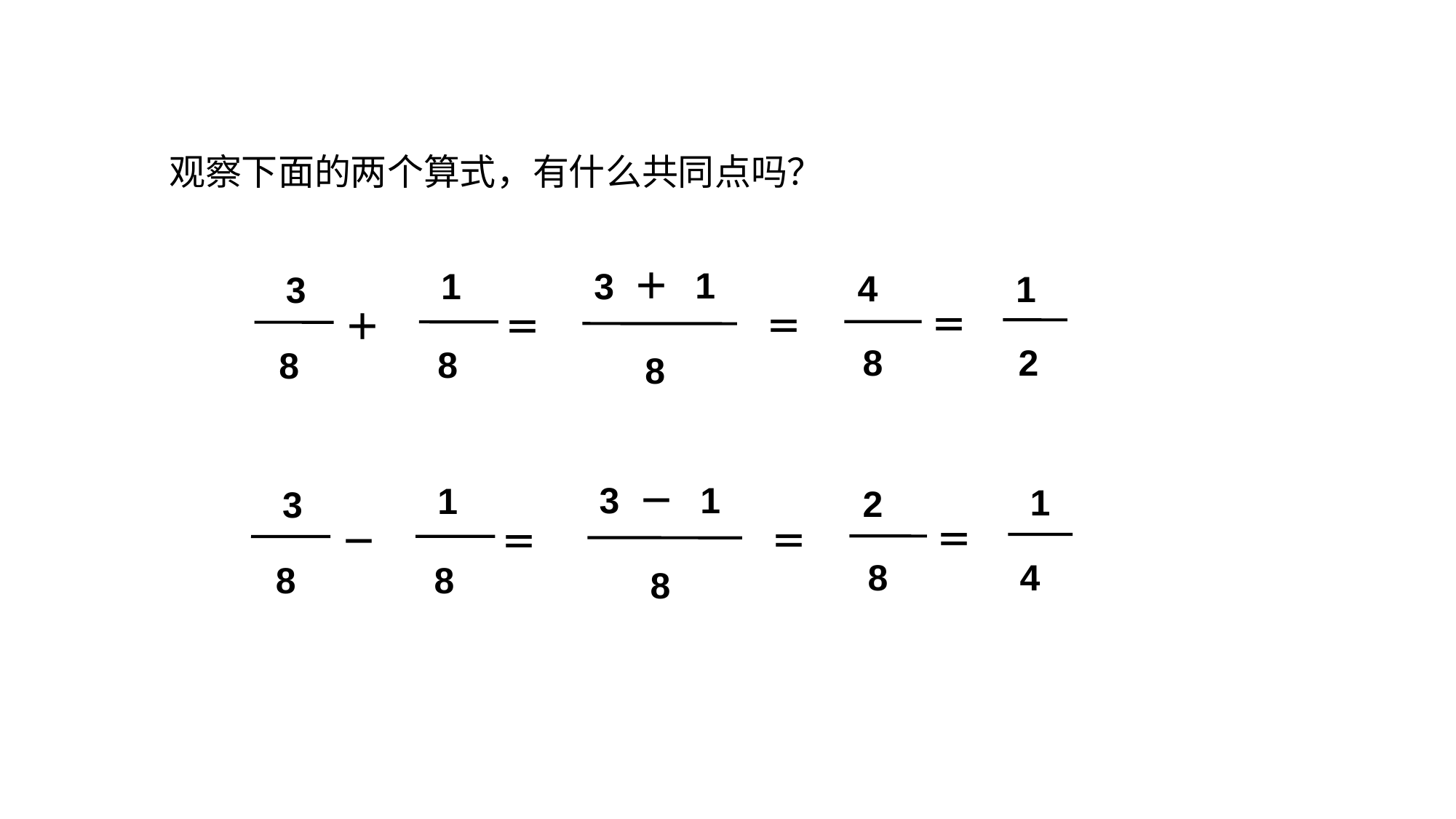

观察下面的两个算式，有什么共同点吗？
1
3
1
＋
 4
 1
3
＝
＝
＋
＝
 8
 2

 8
 8

 8
1
3
－
1
 1
 2
3
＝
＝
－
＝
 4
 8

 8
 8

 8